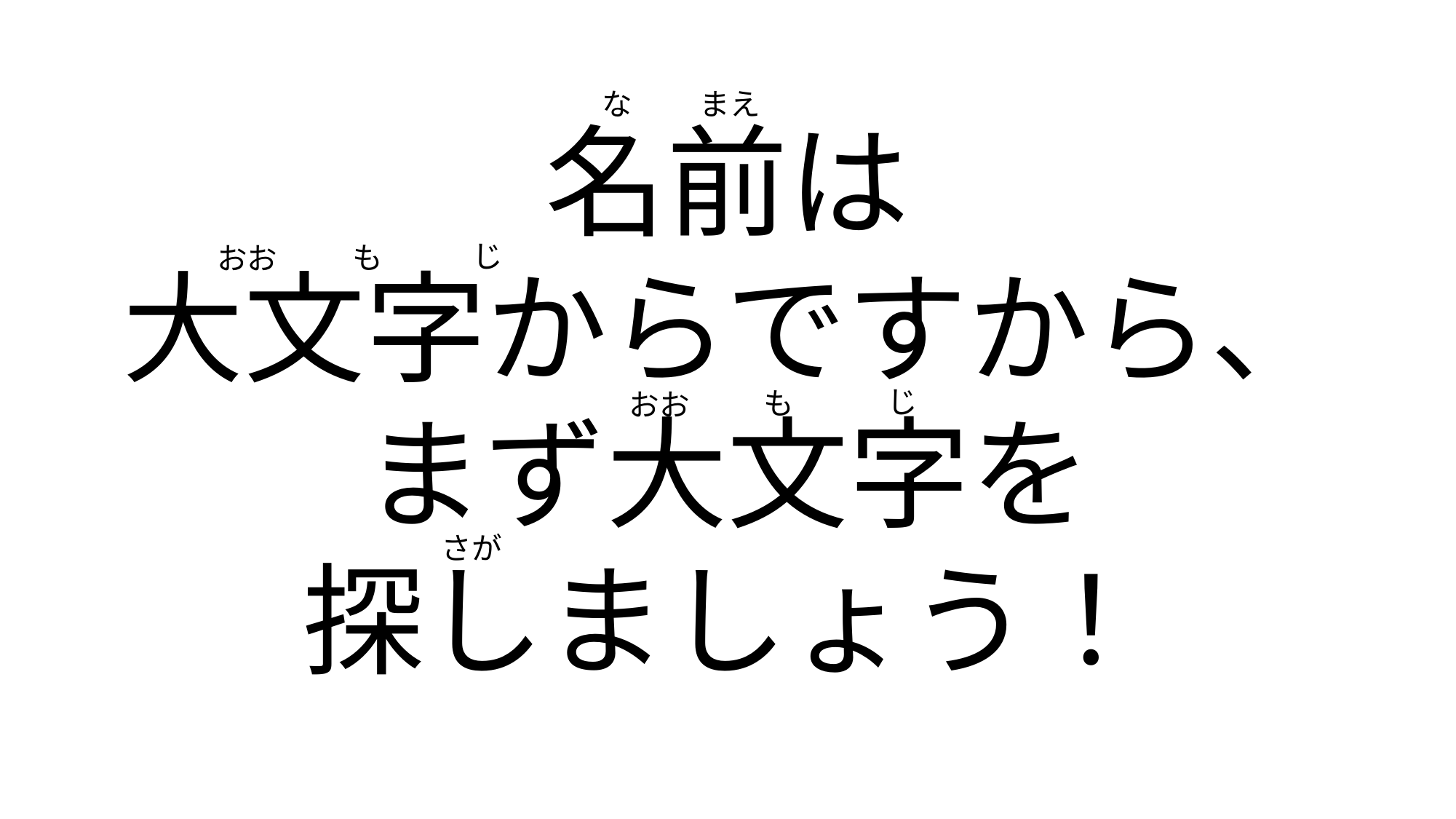

な
まえ
名前は
大文字からですから、
まず大文字を
探しましょう！
じ
も
おお
じ
も
おお
さが